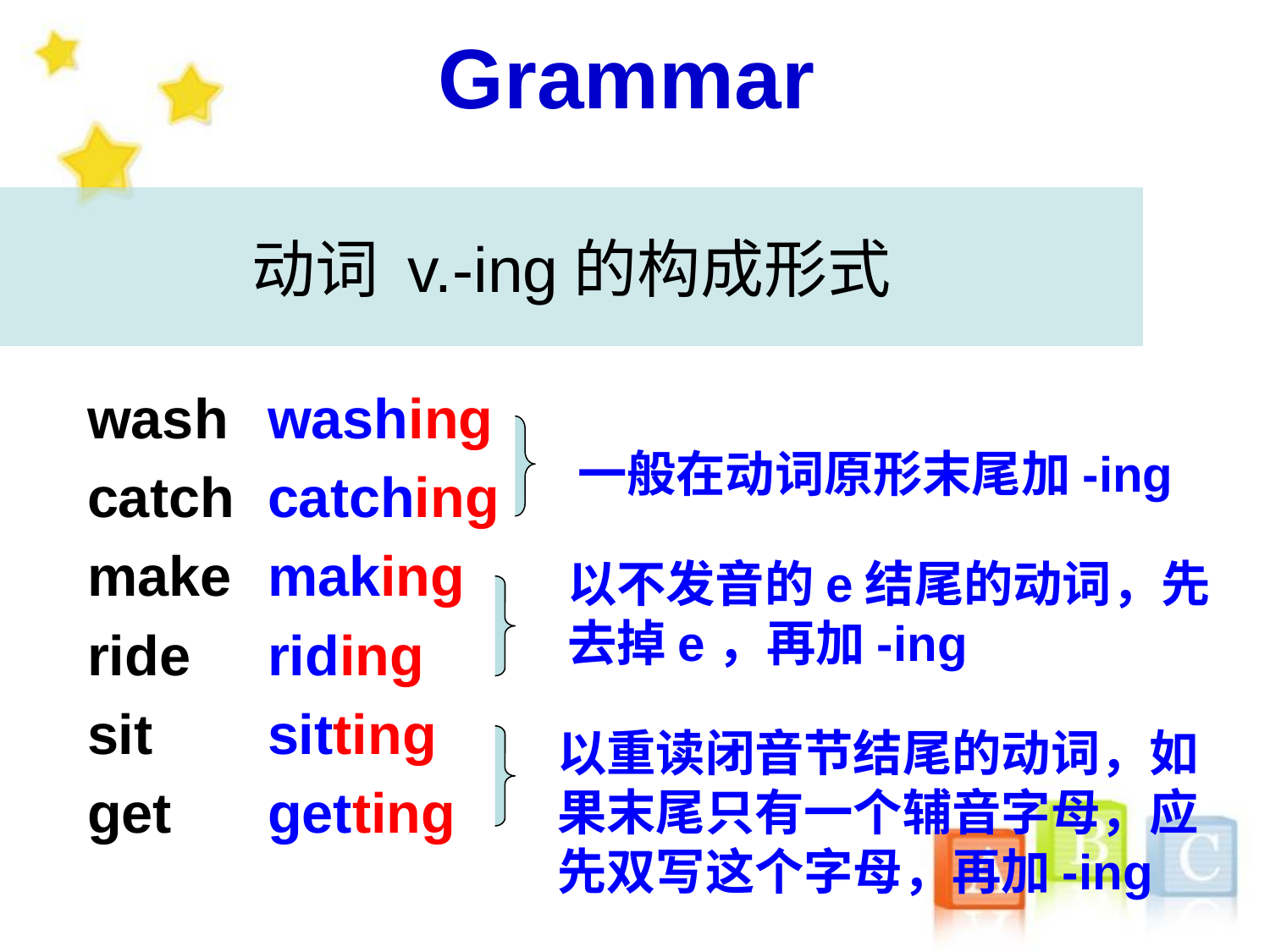

| Grammar |
| --- |
动词 v.-ing的构成形式
wash
catch
make
ride
sit
get
washing
catching
making
riding
sitting
getting

一般在动词原形末尾加-ing
以不发音的e结尾的动词，先去掉e，再加-ing

以重读闭音节结尾的动词，如果末尾只有一个辅音字母，应先双写这个字母，再加-ing